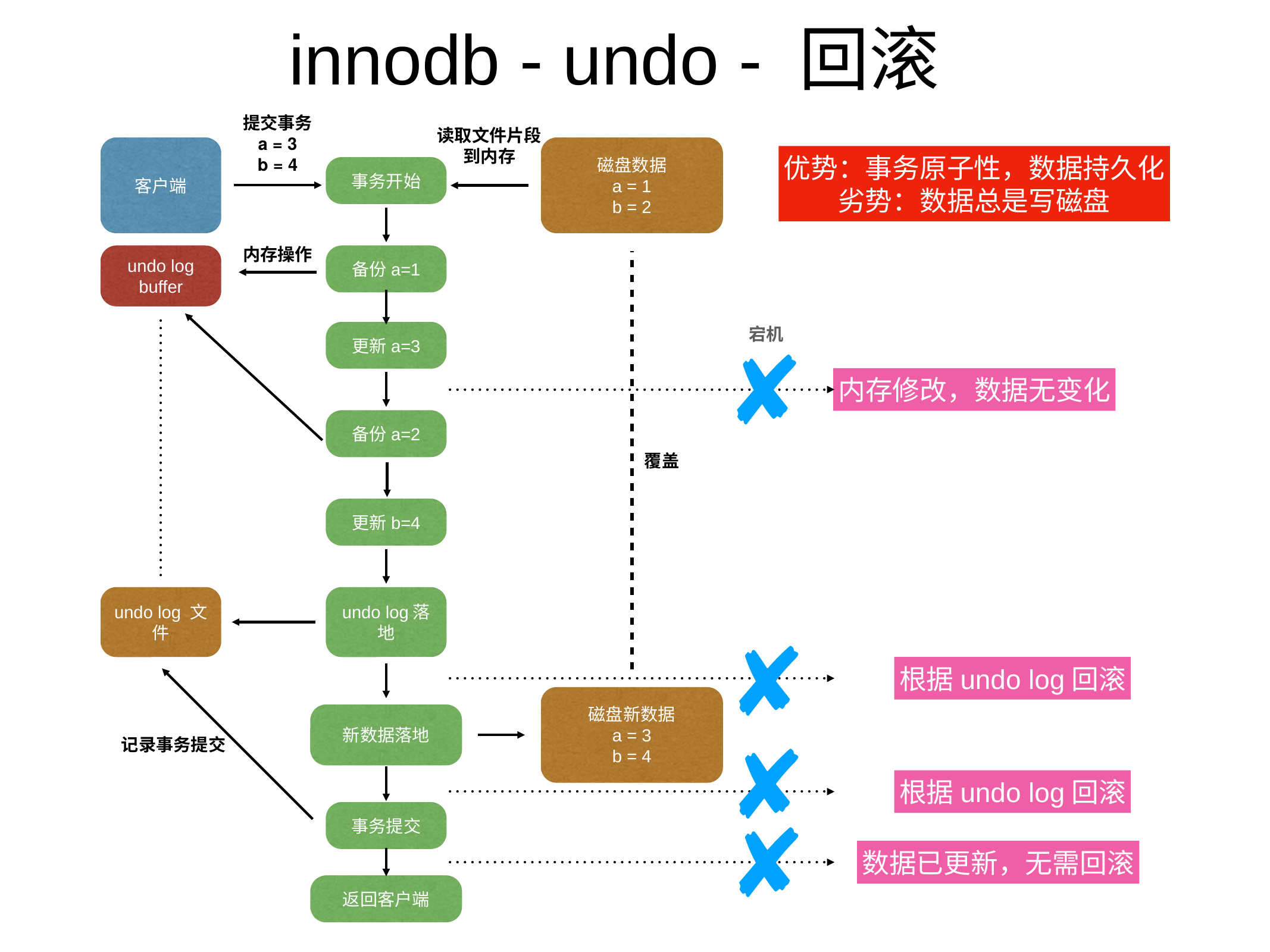

# innodb - undo - 回滚
提交事务
a = 3
b = 4

读取文件片段
到内存

客户端
磁盘数据
a = 1
b = 2
优势：事务原子性，数据持久化
劣势：数据总是写磁盘
事务开始

内存操作

undo log buffer
备份a=1

覆盖

宕机

更新a=3
内存修改，数据无变化

备份a=2

更新b=4

undo log 文件
undo log落地

根据undo log回滚

记录事务提交
磁盘新数据
a = 3
b = 4
新数据落地

根据undo log回滚
事务提交

数据已更新，无需回滚

返回客户端